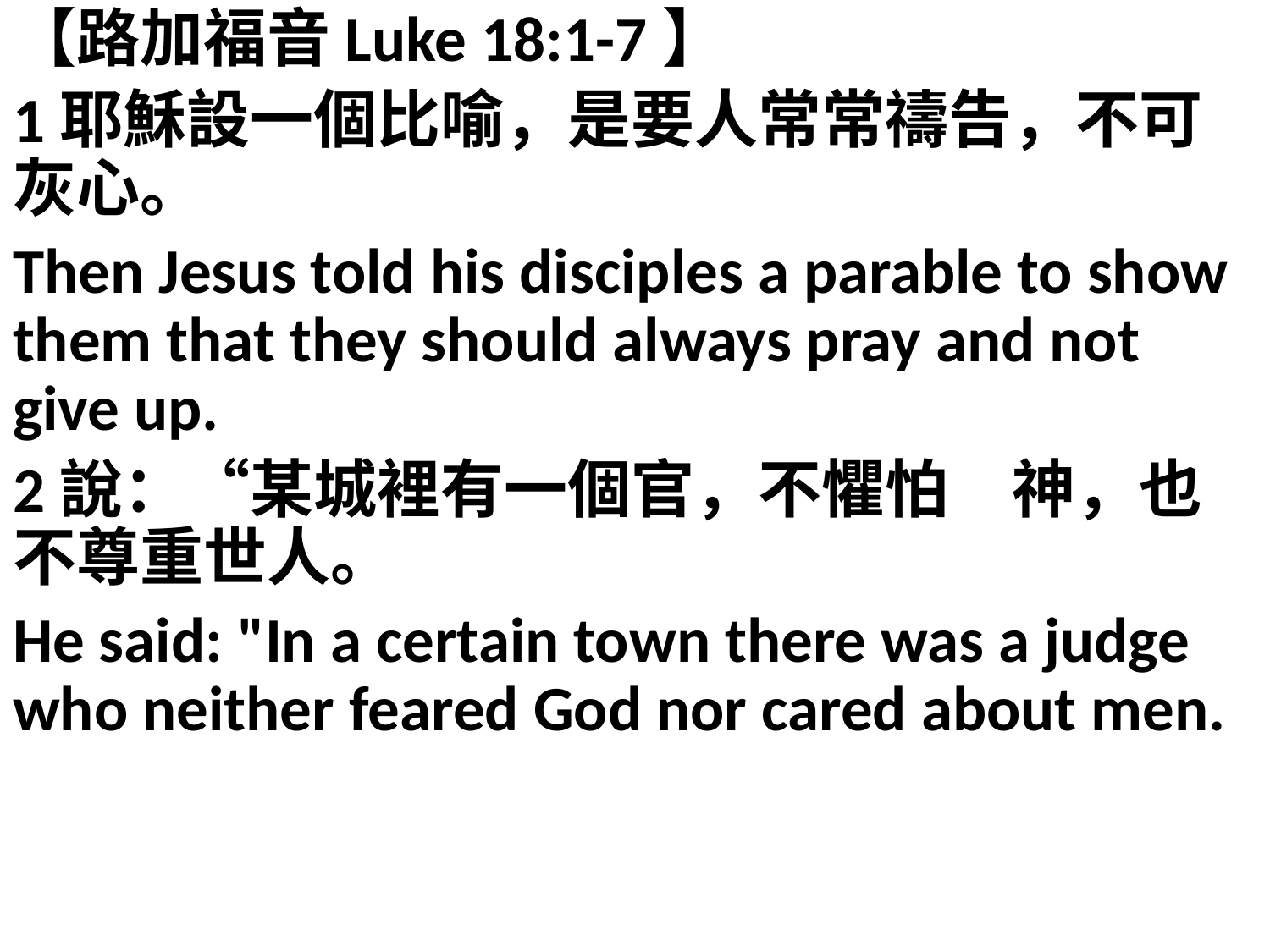

【路加福音Luke 18:1-7】
1耶穌設一個比喻，是要人常常禱告，不可灰心。
Then Jesus told his disciples a parable to show them that they should always pray and not give up.
2說：“某城裡有一個官，不懼怕　神，也不尊重世人。
He said: "In a certain town there was a judge who neither feared God nor cared about men.